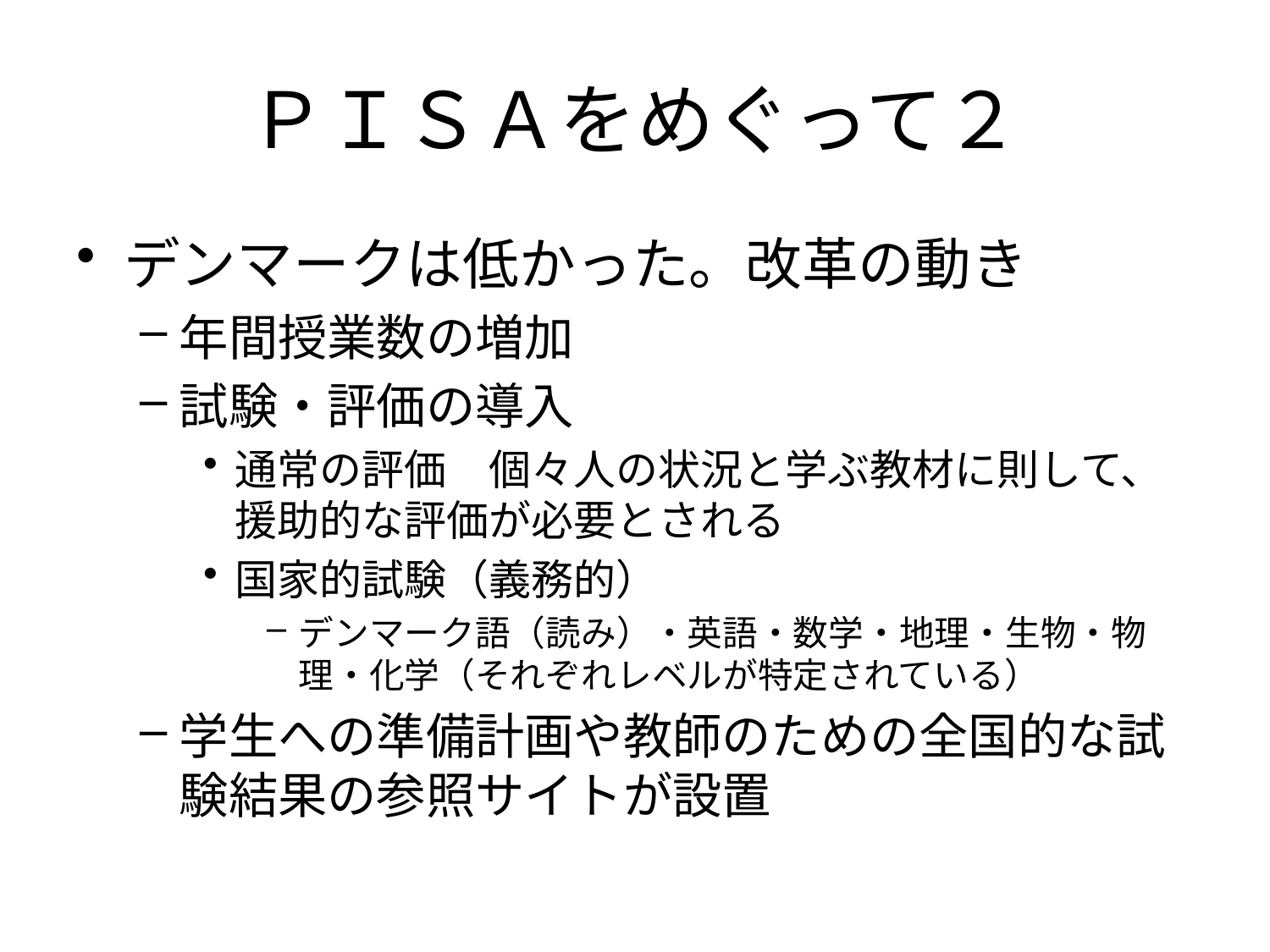

# ＰＩＳＡをめぐって２
デンマークは低かった。改革の動き
年間授業数の増加
試験・評価の導入
通常の評価　個々人の状況と学ぶ教材に則して、援助的な評価が必要とされる
国家的試験（義務的）
デンマーク語（読み）・英語・数学・地理・生物・物理・化学（それぞれレベルが特定されている）
学生への準備計画や教師のための全国的な試験結果の参照サイトが設置